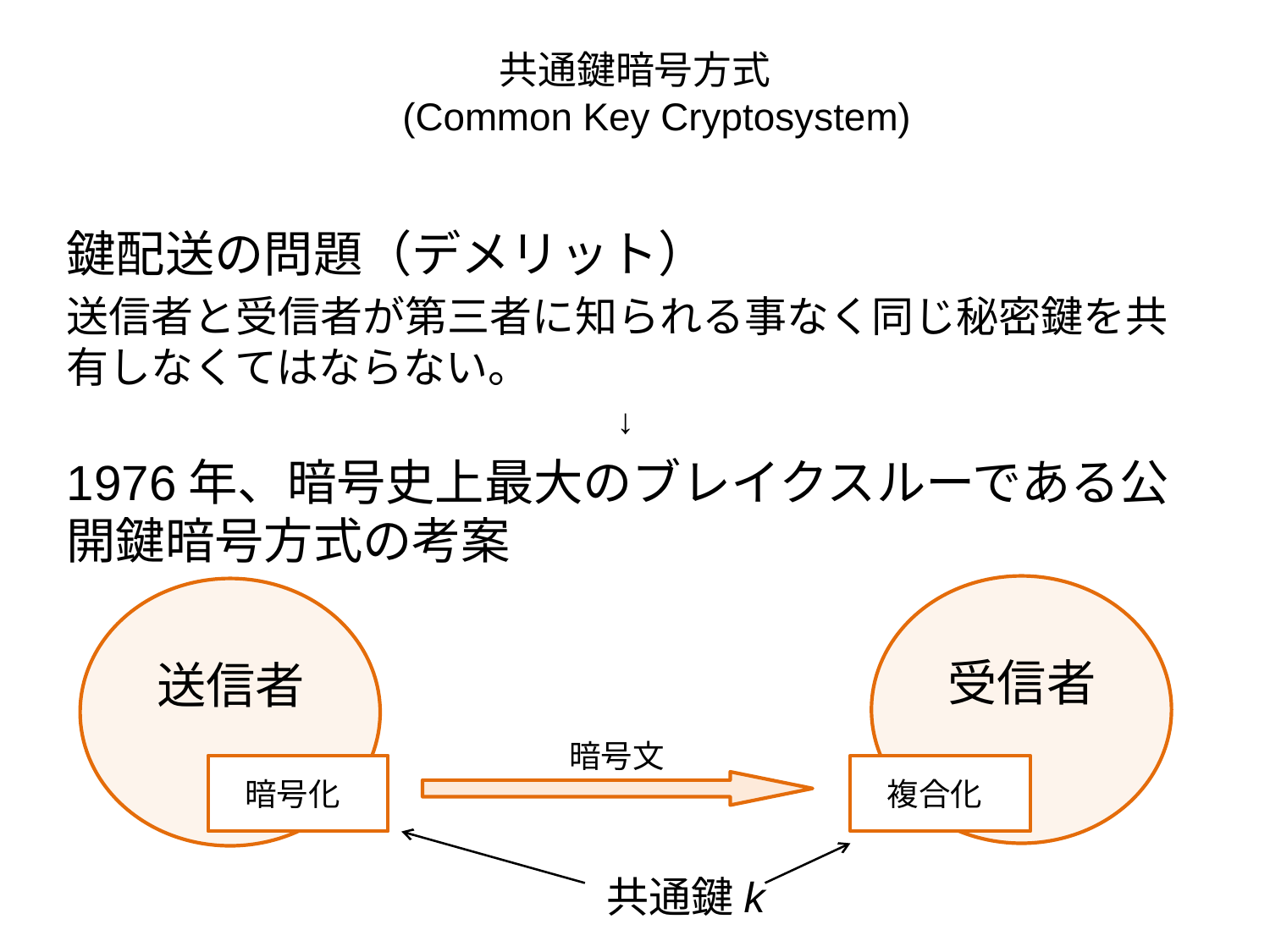

# 共通鍵暗号方式 　(Common Key Cryptosystem)
鍵配送の問題（デメリット）
送信者と受信者が第三者に知られる事なく同じ秘密鍵を共有しなくてはならない。
↓
1976年、暗号史上最大のブレイクスルーである公開鍵暗号方式の考案

受信者

送信者

暗号化

複合化

暗号文
	共通鍵k